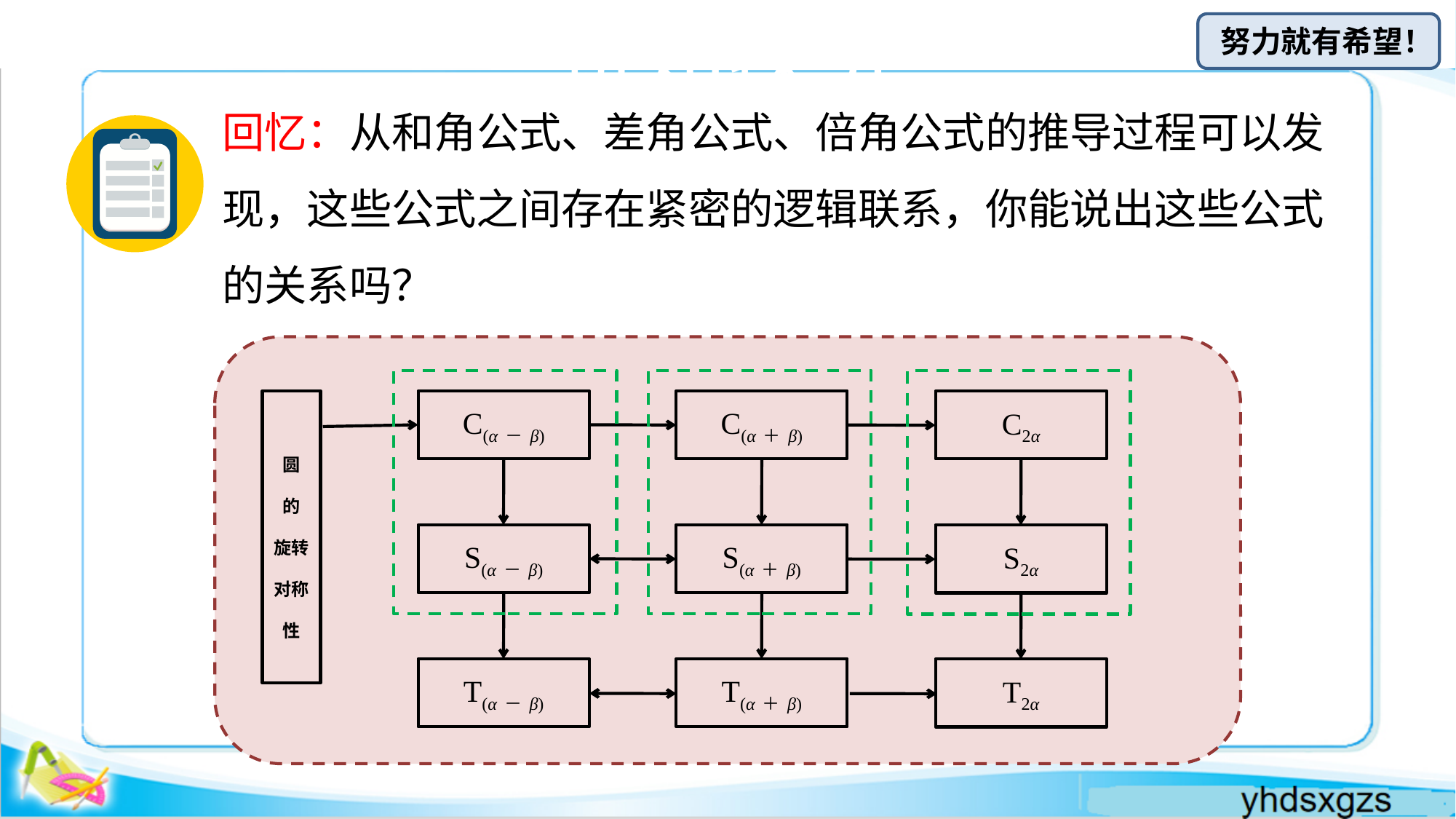

# 新知探究

回忆：从和角公式、差角公式、倍角公式的推导过程可以发现，这些公式之间存在紧密的逻辑联系，你能说出这些公式的关系吗？

圆
的
旋转
对称性

C(α－β)
C(α＋β)
C2α
S(α－β)
S(α＋β)
S2α
T(α－β)
T(α＋β)
T2α